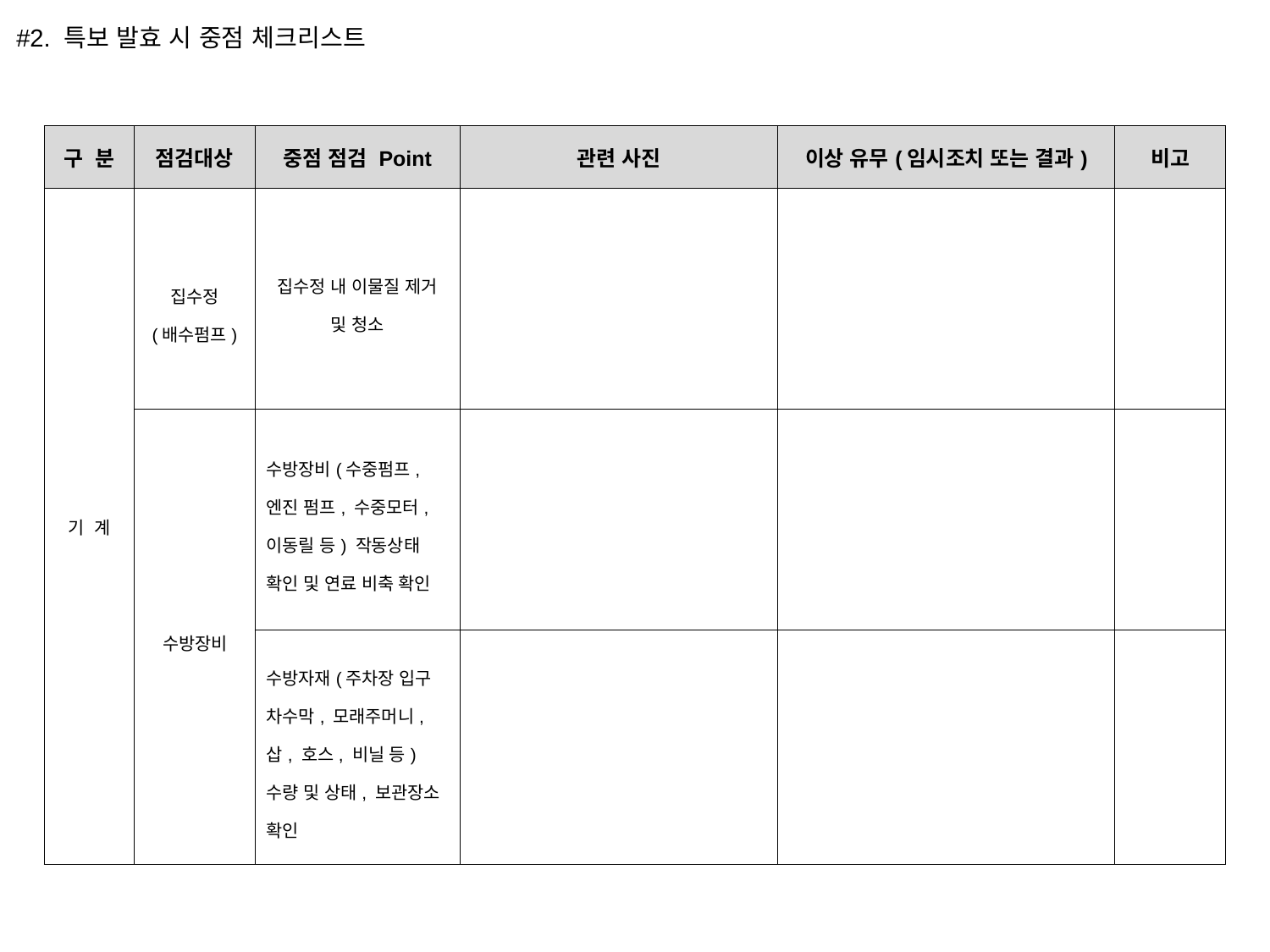

#2. 특보 발효 시 중점 체크리스트
| 구 분 | 점검대상 | 중점 점검 Point | 관련 사진 | 이상 유무(임시조치 또는 결과) | 비고 |
| --- | --- | --- | --- | --- | --- |
| 기 계 | 집수정 (배수펌프) | 집수정 내 이물질 제거 및 청소 |  |  |  |
|  | 수방장비 | 수방장비(수중펌프, 엔진 펌프, 수중모터, 이동릴 등) 작동상태 확인 및 연료 비축 확인 |  |  |  |
|  |  | 수방자재(주차장 입구 차수막, 모래주머니, 삽, 호스, 비닐 등) 수량 및 상태, 보관장소 확인 |  |  |  |